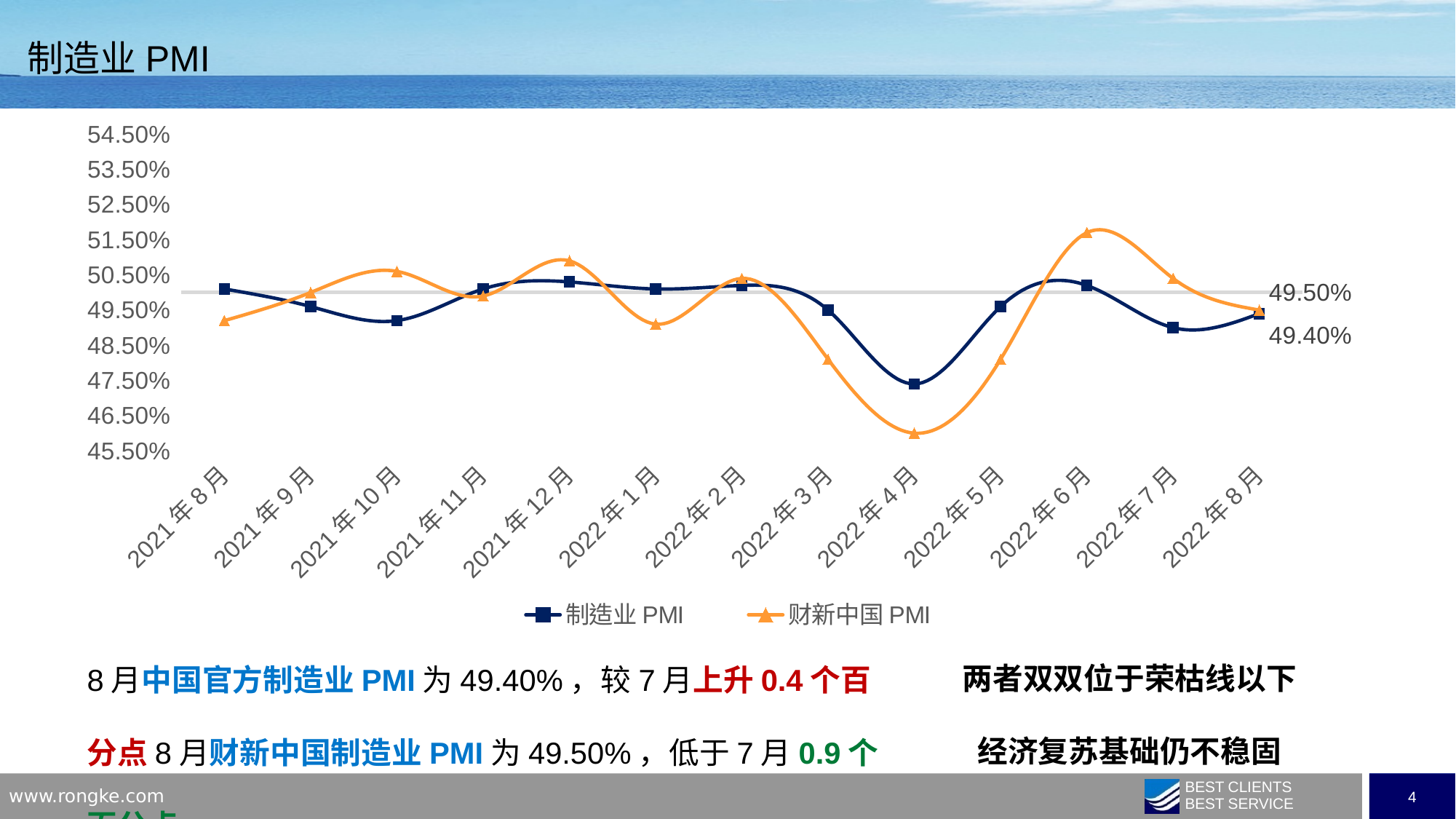

# 制造业PMI

### Chart

| Category | 制造业PMI | 财新中国PMI |
|---|---|---|
| 44804 | 0.494 | 0.495 |
| 44773 | 0.49 | 0.504 |
| 44742 | 0.502 | 0.517 |
| 44712 | 0.496 | 0.481 |
| 44681 | 0.474 | 0.46 |
| 44651 | 0.495 | 0.481 |
| 44620 | 0.502 | 0.504 |
| 44562 | 0.501 | 0.491 |
| 44531 | 0.503 | 0.509 |
| 44501 | 0.501 | 0.499 |
| 44470 | 0.49200000000000005 | 0.506 |
| 44440 | 0.496 | 0.5 |
| 44409 | 0.501 | 0.49200000000000005 |
两者双双位于荣枯线以下
经济复苏基础仍不稳固
8月中国官方制造业PMI为49.40%，较7月上升0.4个百分点8月财新中国制造业PMI为49.50%，低于7月0.9个百分点